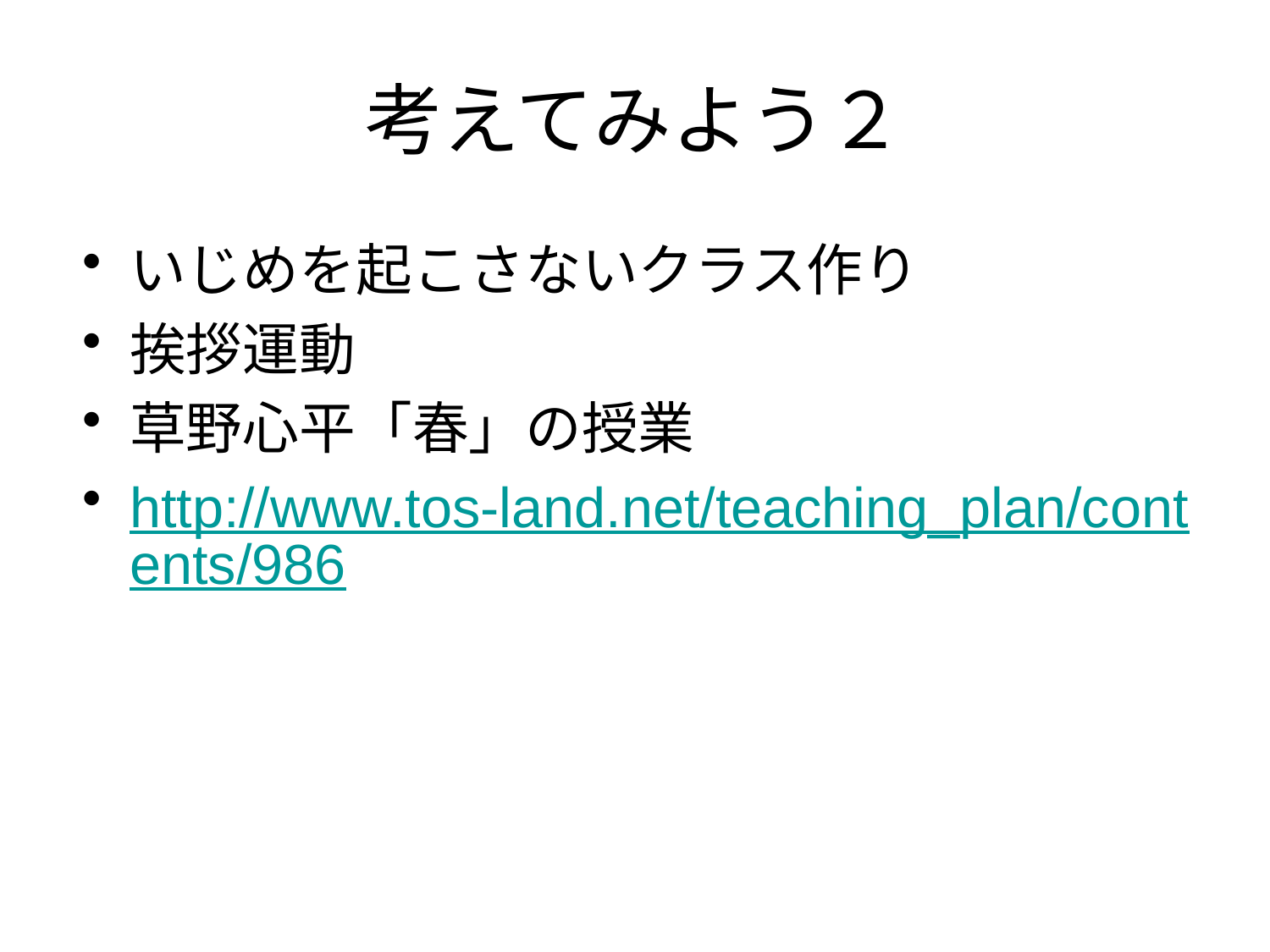

# 考えてみよう２
いじめを起こさないクラス作り
挨拶運動
草野心平「春」の授業
http://www.tos-land.net/teaching_plan/contents/986